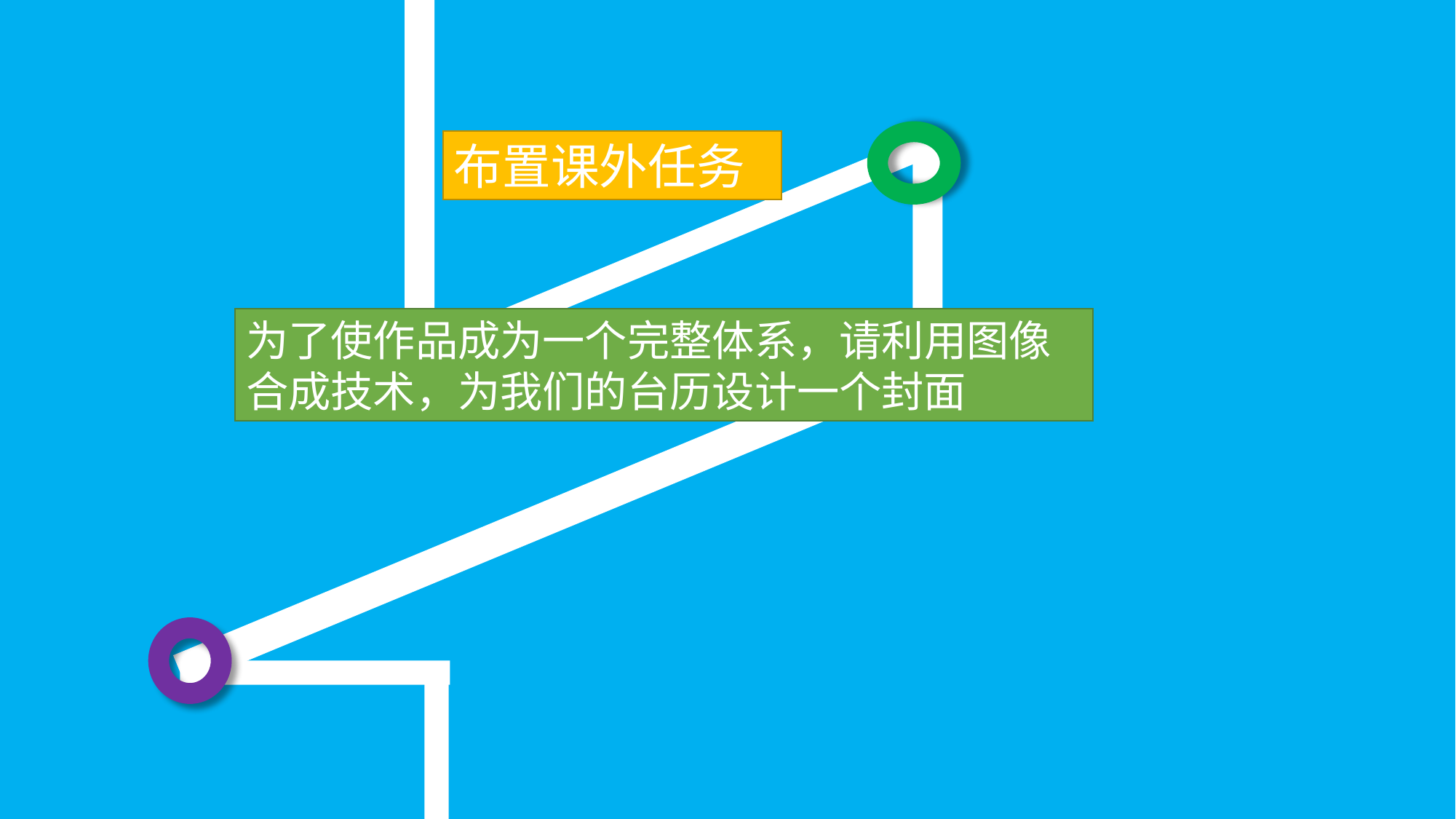

布置课外任务
C
C
C
为了使作品成为一个完整体系，请利用图像合成技术，为我们的台历设计一个封面
C

C
C